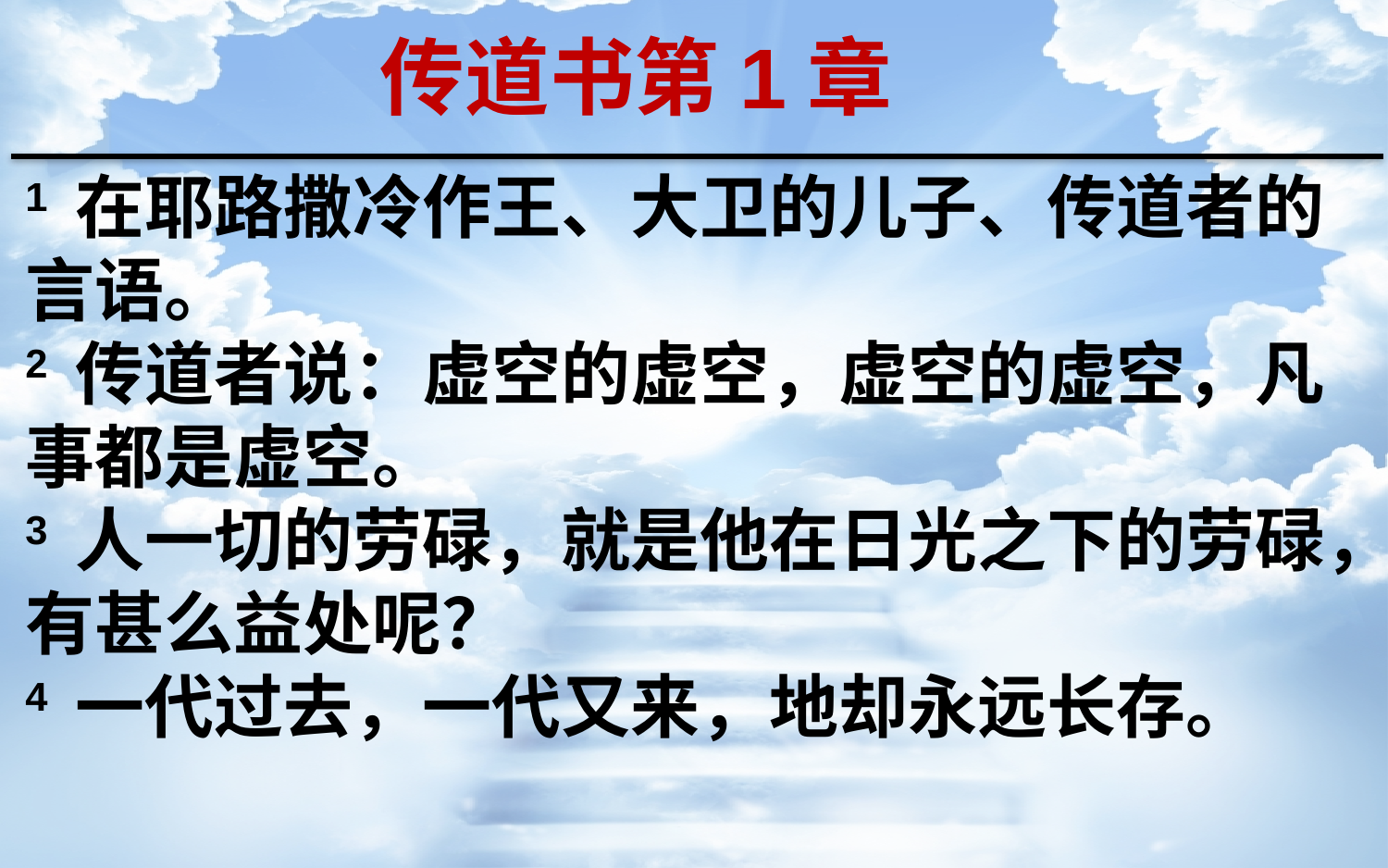

传道书第1章
1 在耶路撒冷作王、大卫的儿子、传道者的言语。
2 传道者说：虚空的虚空，虚空的虚空，凡事都是虚空。
3 人一切的劳碌，就是他在日光之下的劳碌，有甚么益处呢？
4 一代过去，一代又来，地却永远长存。